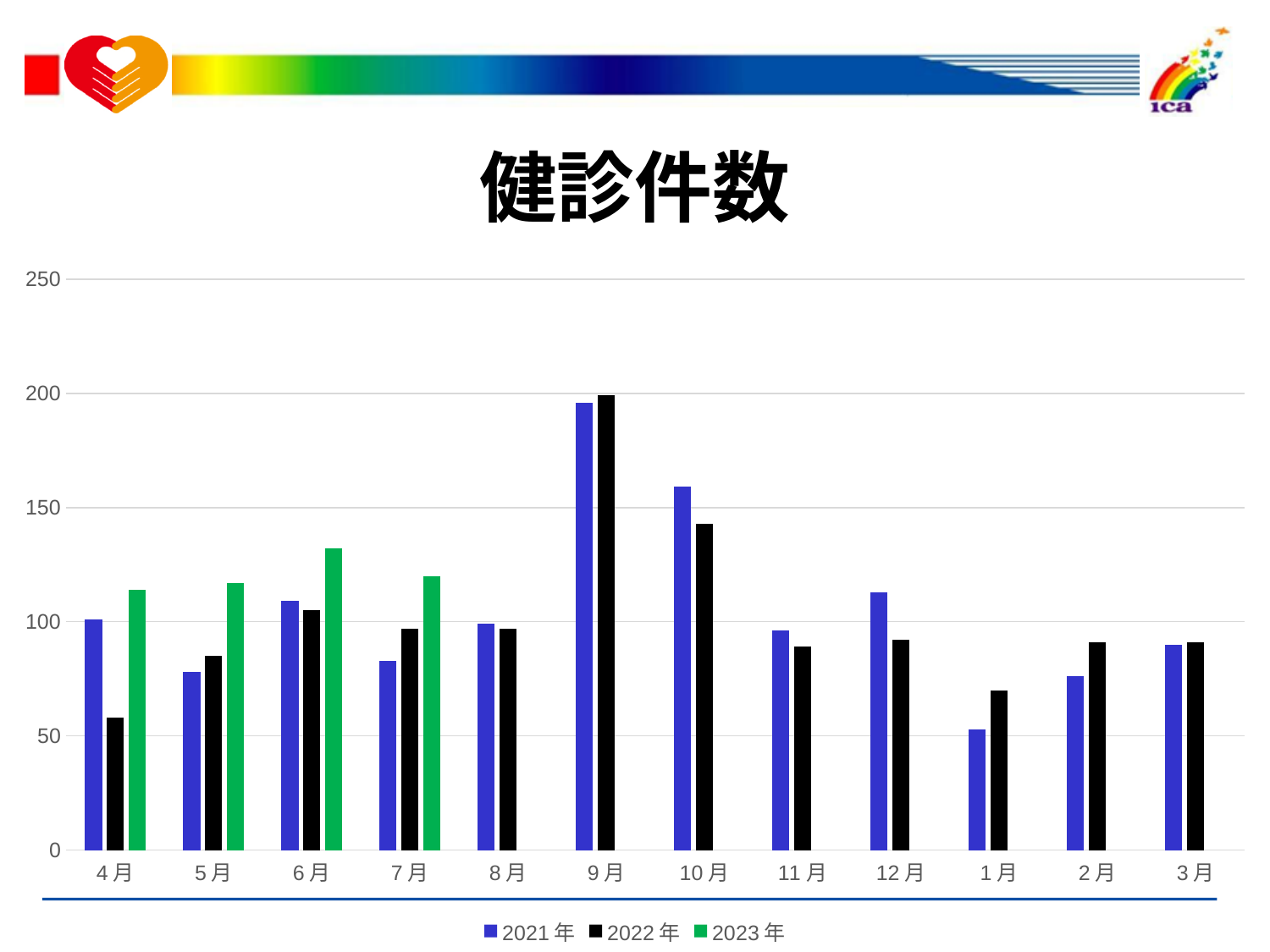

# 健診件数

### Chart

| Category | 2021年 | 2022年 | 2023年 |
|---|---|---|---|
| 4月 | 101.0 | 58.0 | 114.0 |
| 5月 | 78.0 | 85.0 | 117.0 |
| 6月 | 109.0 | 105.0 | 132.0 |
| 7月 | 83.0 | 97.0 | 120.0 |
| 8月 | 99.0 | 97.0 | None |
| 9月 | 196.0 | 199.0 | None |
| 10月 | 159.0 | 143.0 | None |
| 11月 | 96.0 | 89.0 | None |
| 12月 | 113.0 | 92.0 | None |
| 1月 | 53.0 | 70.0 | None |
| 2月 | 76.0 | 91.0 | None |
| 3月 | 90.0 | 91.0 | None |